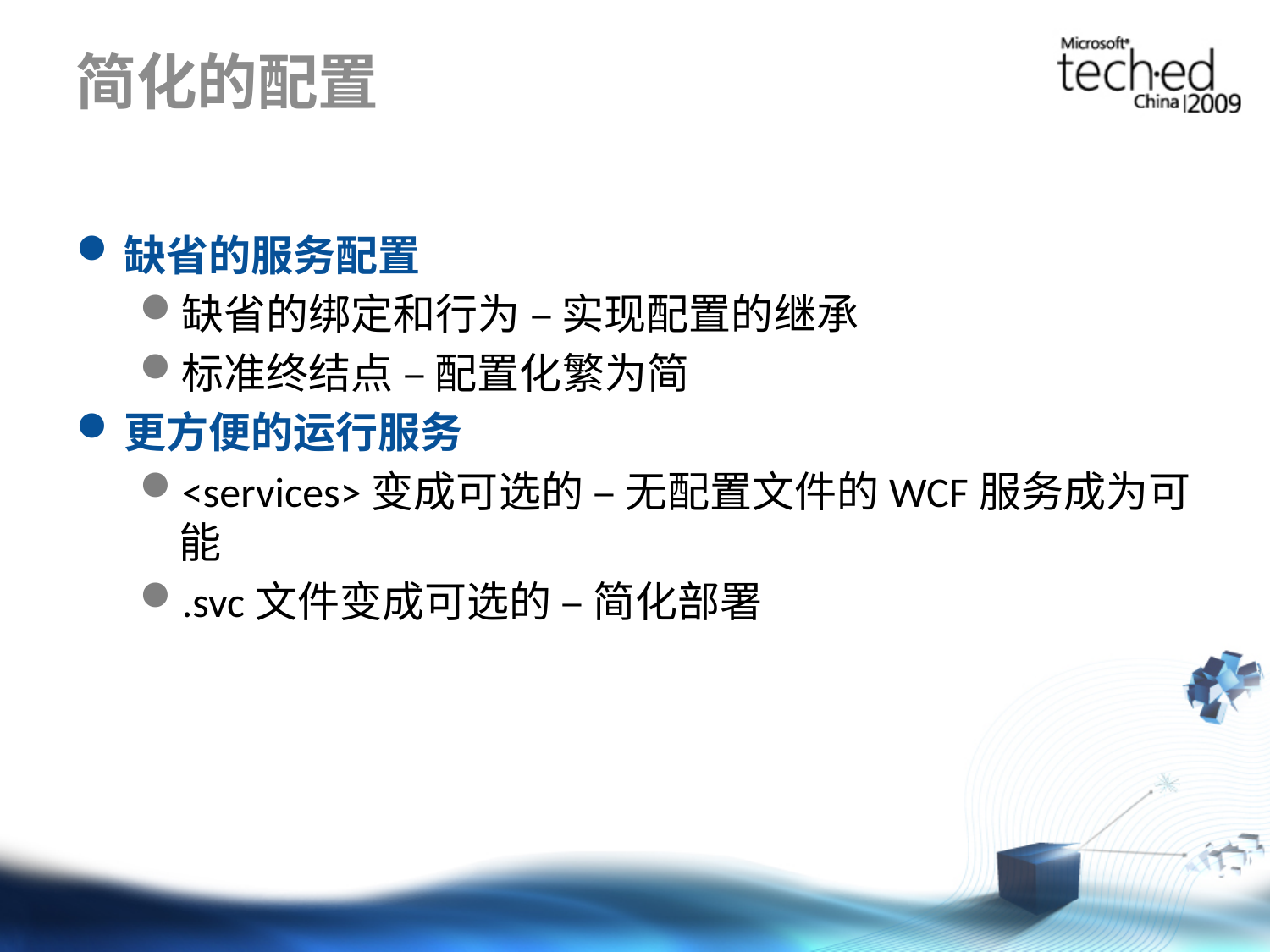

# 简化的配置
缺省的服务配置
缺省的绑定和行为 – 实现配置的继承
标准终结点 – 配置化繁为简
更方便的运行服务
<services>变成可选的 – 无配置文件的WCF服务成为可能
.svc文件变成可选的 – 简化部署